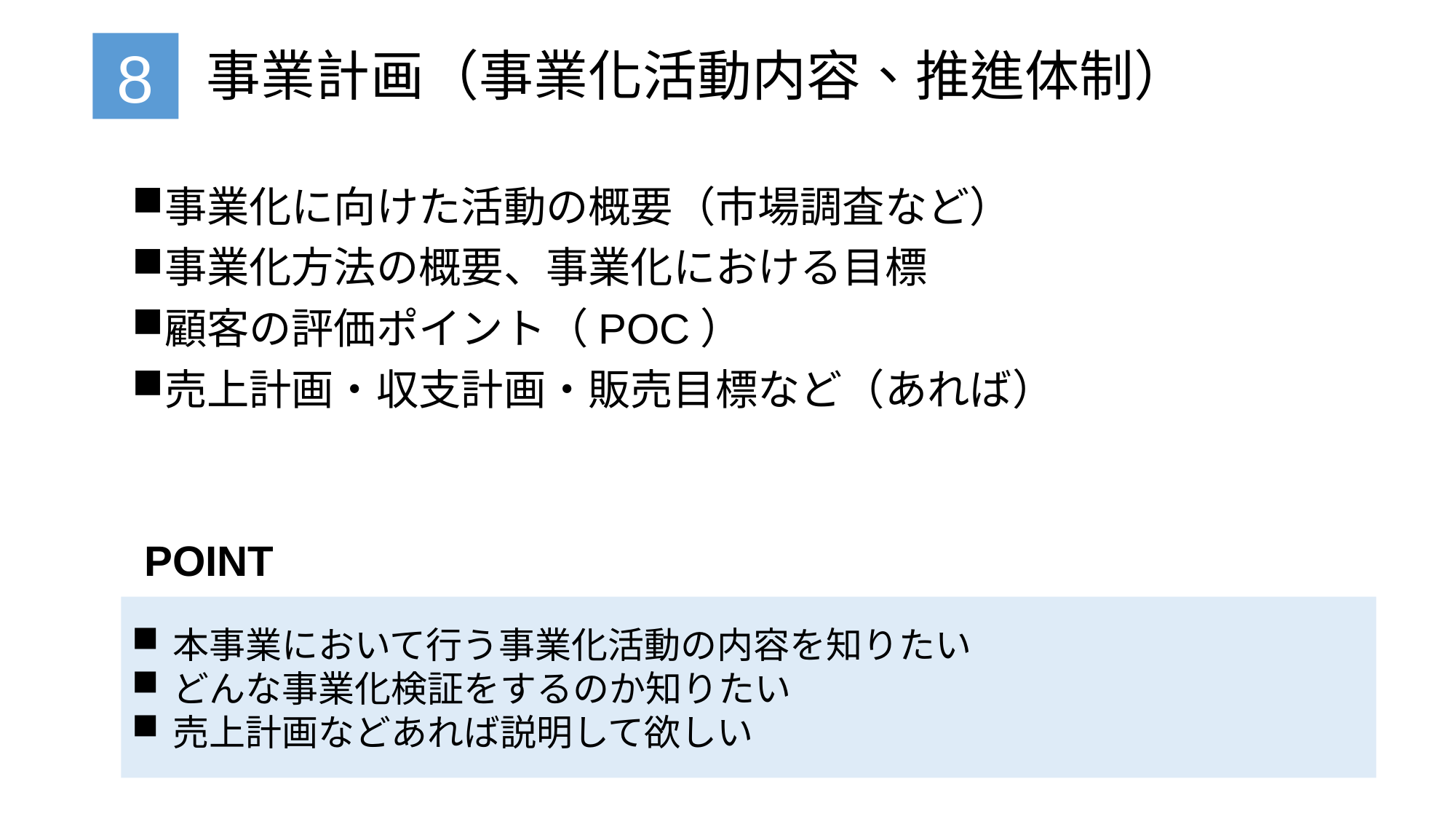

# 事業計画（事業化活動内容、推進体制）
8
事業化に向けた活動の概要（市場調査など）
事業化方法の概要、事業化における目標
顧客の評価ポイント（POC）
売上計画・収支計画・販売目標など（あれば）
POINT
本事業において行う事業化活動の内容を知りたい
どんな事業化検証をするのか知りたい
売上計画などあれば説明して欲しい